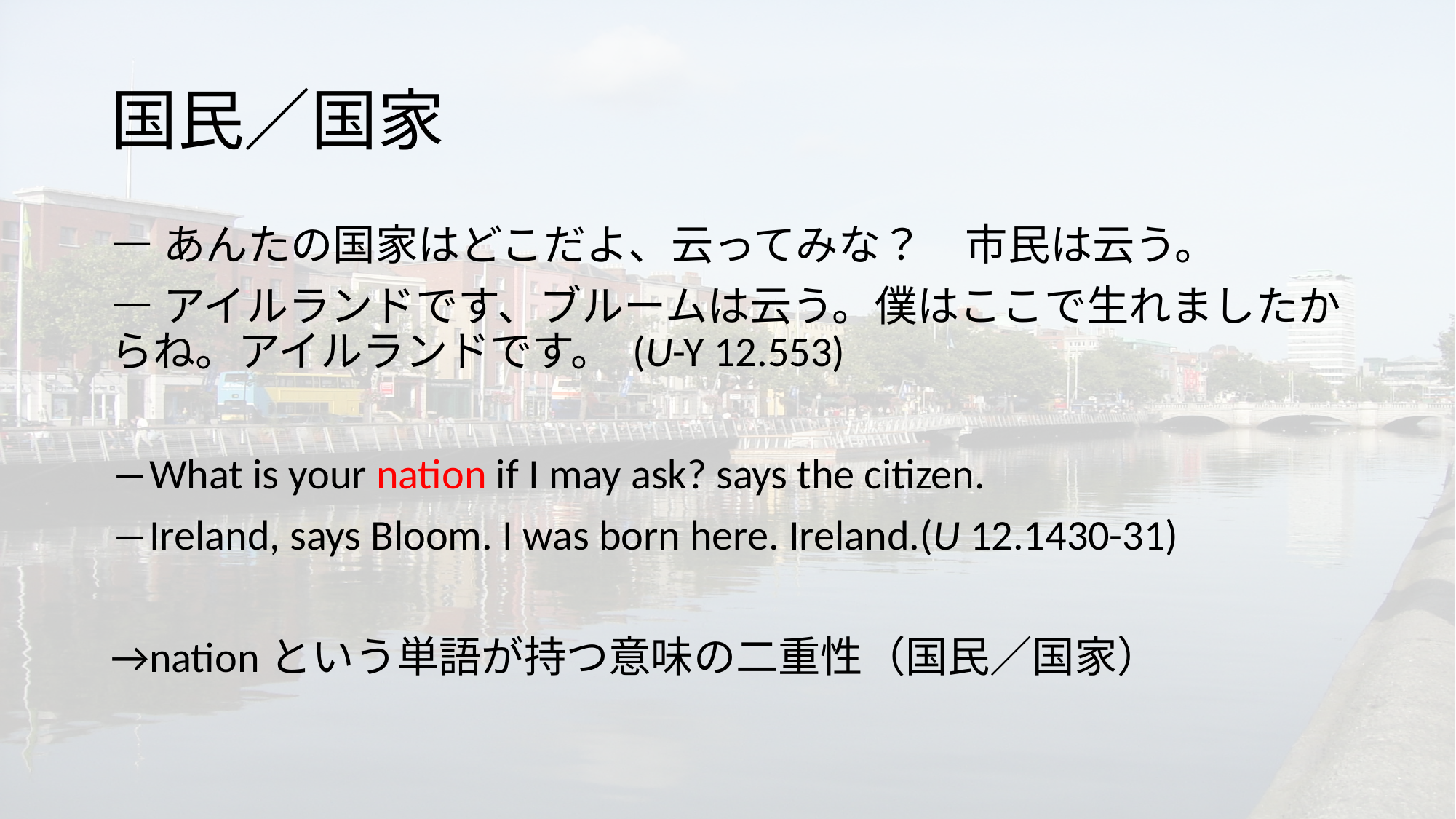

# 国民／国家
―あんたの国家はどこだよ、云ってみな？　市民は云う。
―アイルランドです、ブルームは云う。僕はここで生れましたからね。アイルランドです。 (U-Y 12.553)

―What is your nation if I may ask? says the citizen.
―Ireland, says Bloom. I was born here. Ireland.(U 12.1430-31)

→nationという単語が持つ意味の二重性（国民／国家）